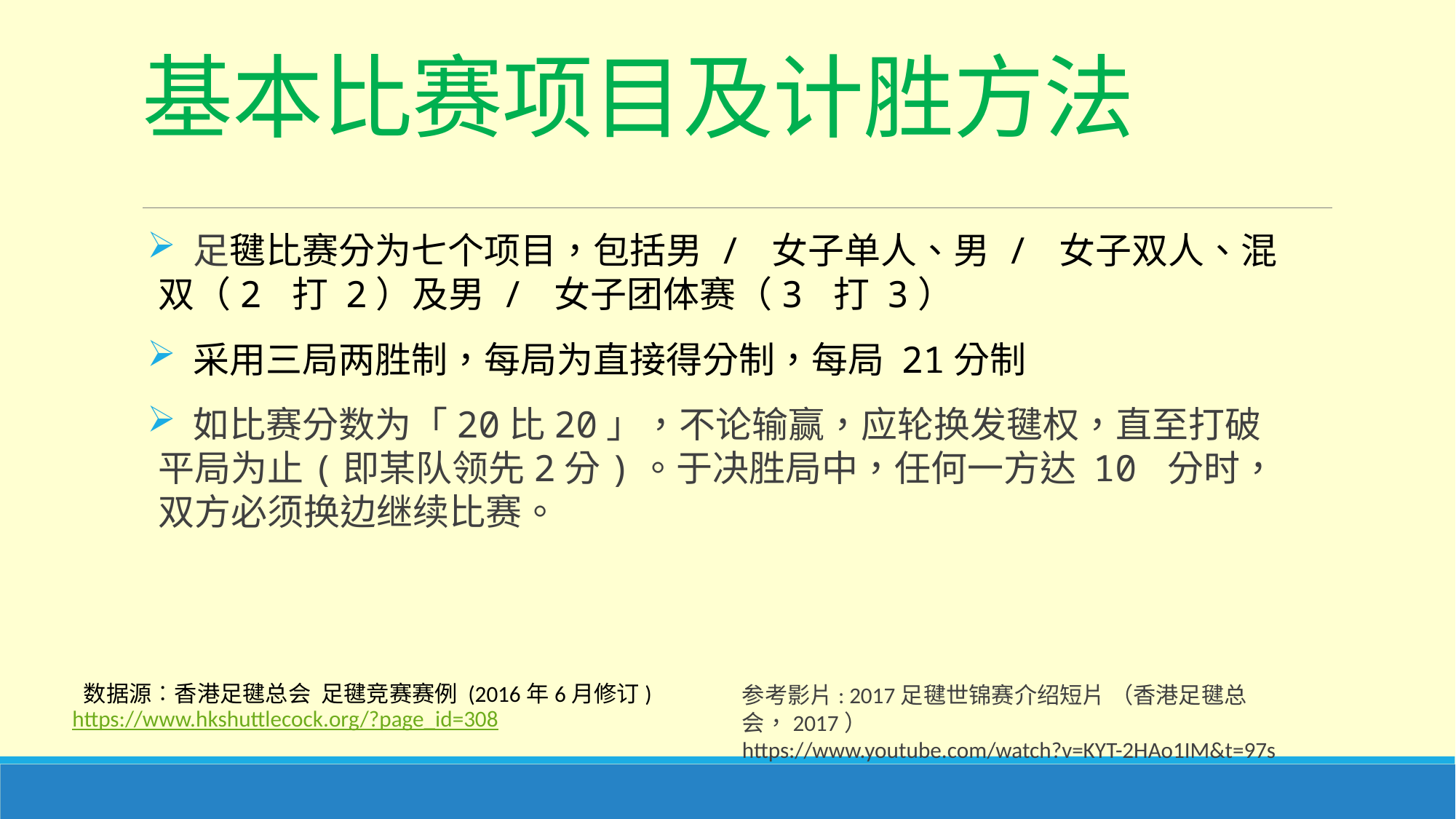

# 基本比赛项目及计胜方法
 足毽比赛分为七个项目，包括男 / 女子单人、男 / 女子双人、混双（2 打 2）及男 / 女子团体赛（3 打 3）
 采用三局两胜制，每局为直接得分制，每局 21分制
 如比赛分数为「20比20」，不论输赢，应轮换发毽权，直至打破平局为止(即某队领先2分)。于决胜局中，任何一方达 10 分时，双方必须换边继续比赛。
 数据源︰香港足毽总会  足毽竞赛赛例 (2016年6月修订) https://www.hkshuttlecock.org/?page_id=308

参考影片: 2017足毽世锦赛介绍短片 （香港足毽总会，2017）
https://www.youtube.com/watch?v=KYT-2HAo1IM&t=97s